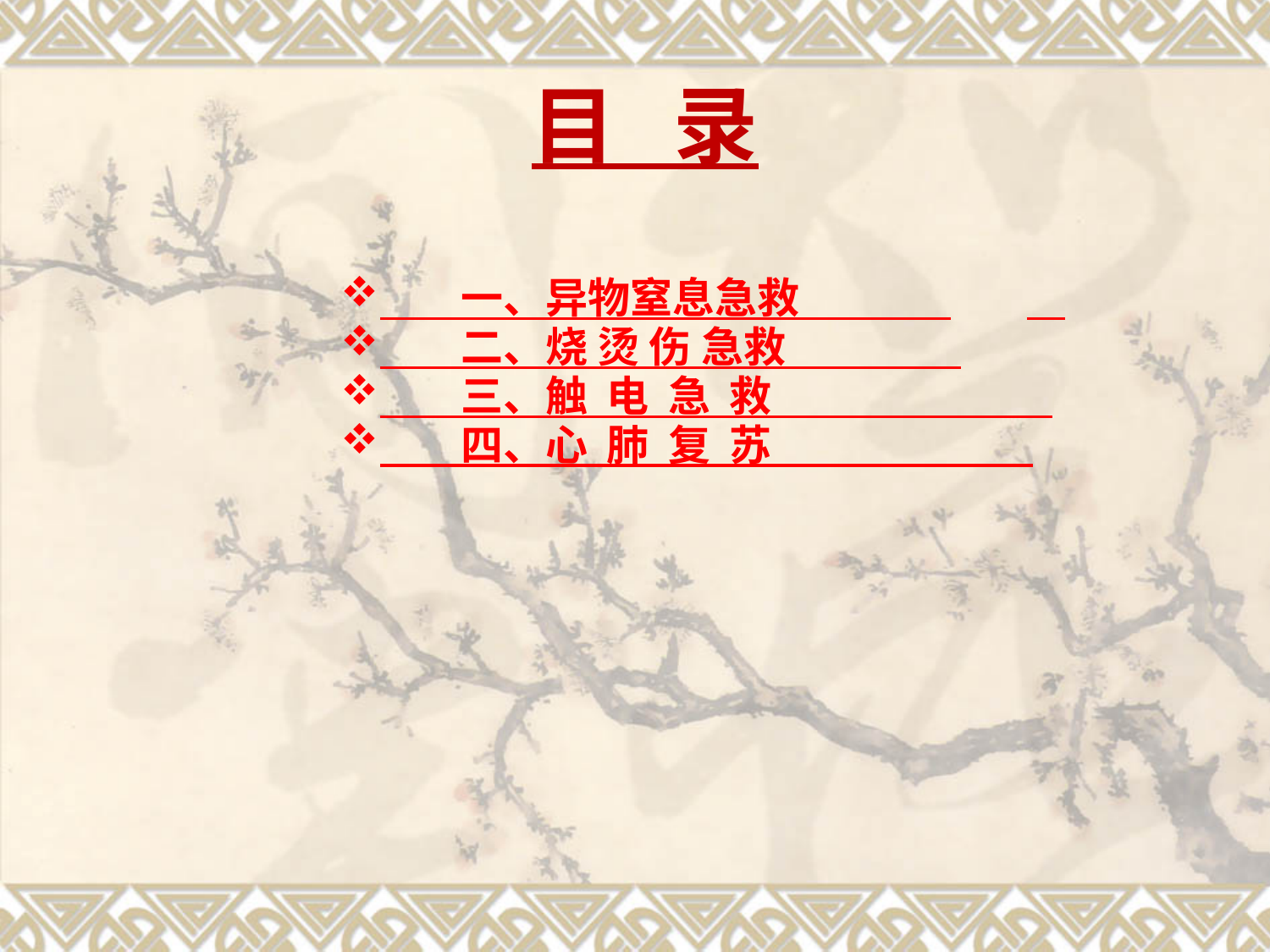

目   录
　    一、异物窒息急救
　    二、烧 烫 伤 急救
　    三、触  电  急  救
　    四、心  肺  复  苏